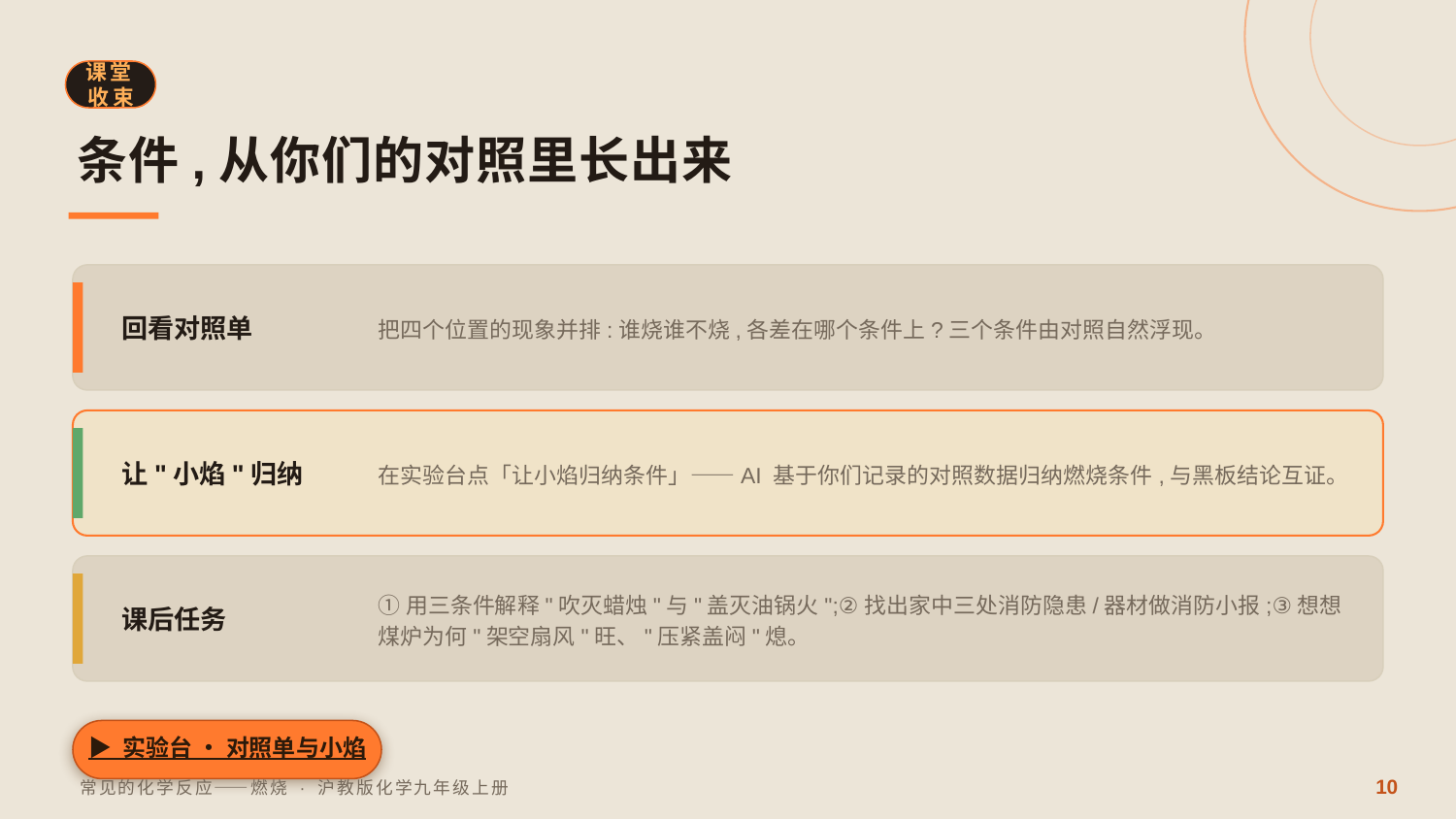

课堂收束

条件,从你们的对照里长出来

把四个位置的现象并排:谁烧谁不烧,各差在哪个条件上?三个条件由对照自然浮现。
回看对照单

在实验台点「让小焰归纳条件」——AI 基于你们记录的对照数据归纳燃烧条件,与黑板结论互证。
让"小焰"归纳

①用三条件解释"吹灭蜡烛"与"盖灭油锅火";②找出家中三处消防隐患/器材做消防小报;③想想煤炉为何"架空扇风"旺、"压紧盖闷"熄。
课后任务

▶  实验台 · 对照单与小焰

10
常见的化学反应——燃烧 · 沪教版化学九年级上册